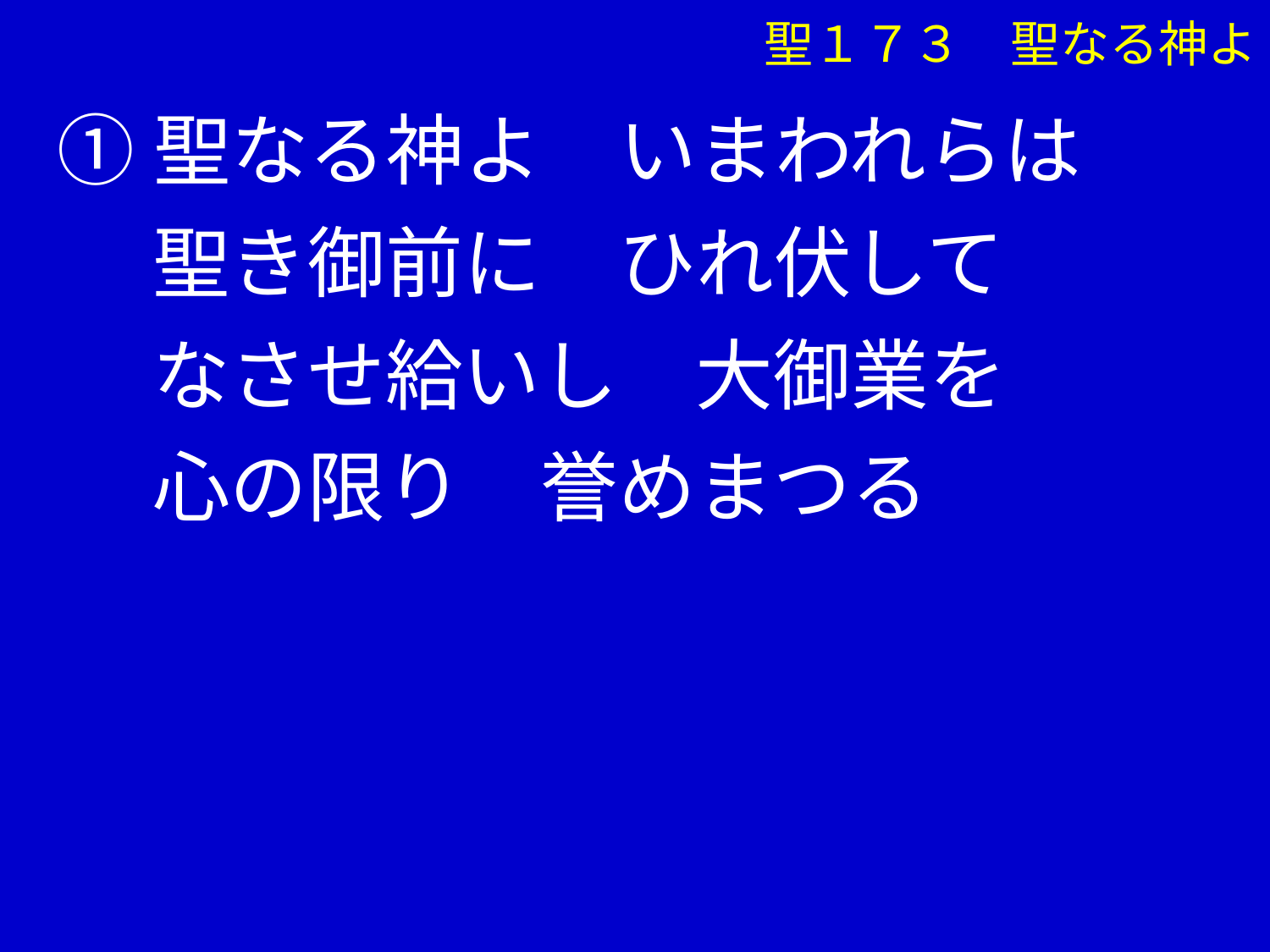

聖１７３　聖なる神よ
①聖なる神よ　いまわれらは
　 聖き御前に　ひれ伏して
　 なさせ給いし　大御業を
　 心の限り　誉めまつる